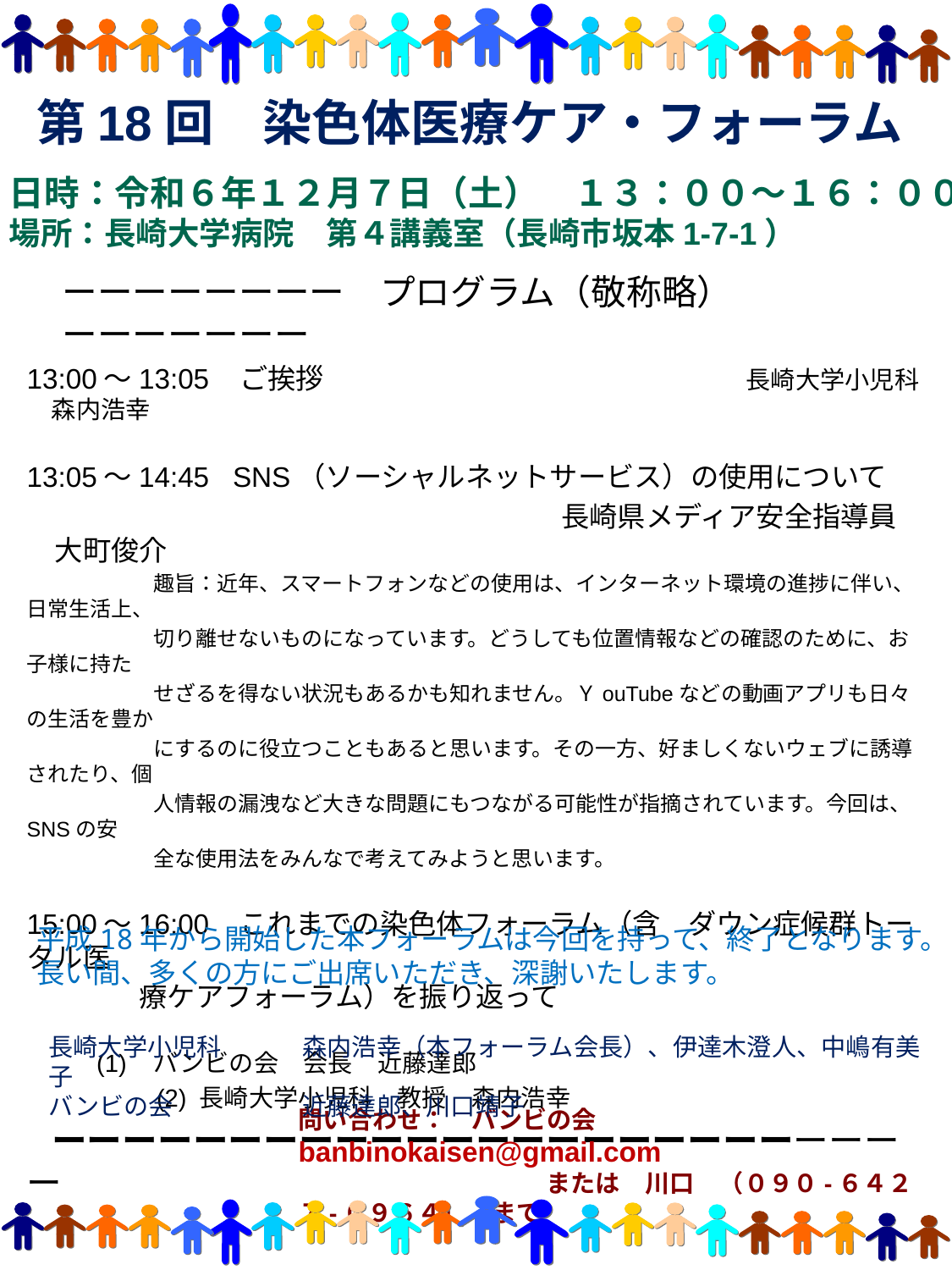

第18回　染色体医療ケア・フォーラム
日時：令和６年１２月７日（土）　１３：００～１６：００
場所：長崎大学病院　第４講義室（長崎市坂本1-7-1）
　ーーーーーーーー　プログラム（敬称略）　ーーーーーーー
13:00～13:05   ご挨拶　　　　　　　　　　　　　　　長崎大学小児科　森内浩幸

13:05～14:45   SNS（ソーシャルネットサービス）の使用について
　　　　　　　　　　　　　　　　　　　長崎県メディア安全指導員　大町俊介
　　　　　　趣旨：近年、スマートフォンなどの使用は、インターネット環境の進捗に伴い、日常生活上、
　　　　　　切り離せないものになっています。どうしても位置情報などの確認のために、お子様に持た
　　　　　　せざるを得ない状況もあるかも知れません。ＹouTubeなどの動画アプリも日々の生活を豊か
　　　　　　にするのに役立つこともあると思います。その一方、好ましくないウェブに誘導されたり、個
　　　　　　人情報の漏洩など大きな問題にもつながる可能性が指摘されています。今回は、SNSの安
　　　　　　全な使用法をみんなで考えてみようと思います。

15:00～16:00   これまでの染色体フォーラム（含　ダウン症候群トータル医
　　　　療ケアフォーラム）を振り返って

          (1) 	バンビの会　会長　近藤達郎
　　　　　(2) 長崎大学小児科　教授　森内浩幸
　ーーーーーーーーーーーーーーーーーーーーーーーーー
平成18年から開始した本フォーラムは今回を持って、終了となります。
長い間、多くの方にご出席いただき、深謝いたします。
長崎大学小児科	森内浩幸（本フォーラム会長）、伊達木澄人、中嶋有美子
バンビの会		近藤達郎、川口靖子

問い合わせ：　バンビの会　banbinokaisen@gmail.com
　　　　　　　　　　または　川口　（０９０-６４２７-０９６４）　まで